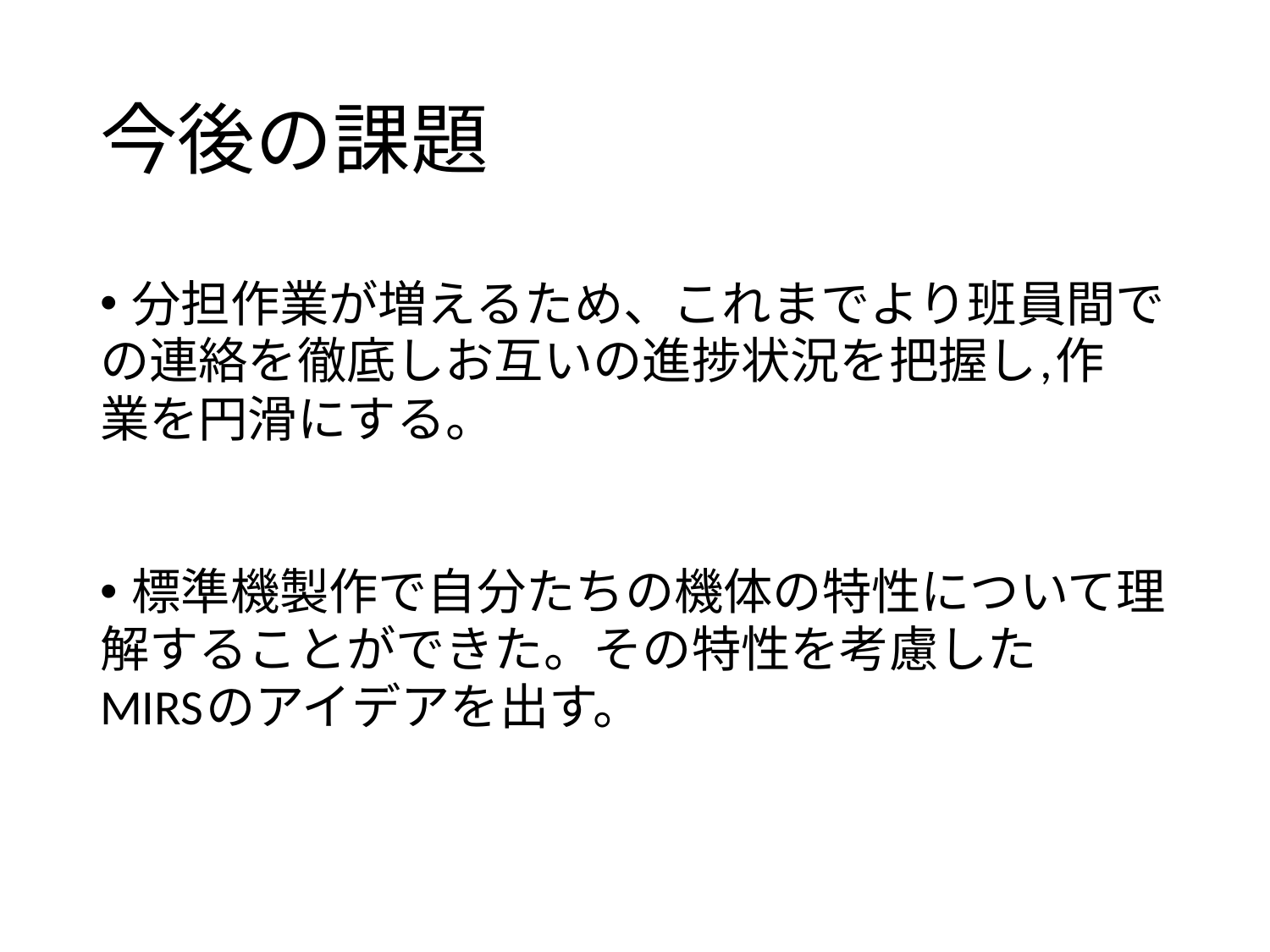

# 今後の課題

分担作業が増えるため、これまでより班員間で
の連絡を徹底しお互いの進捗状況を把握し,作
業を円滑にする。

標準機製作で自分たちの機体の特性について理
解することができた。その特性を考慮した
MIRSのアイデアを出す。